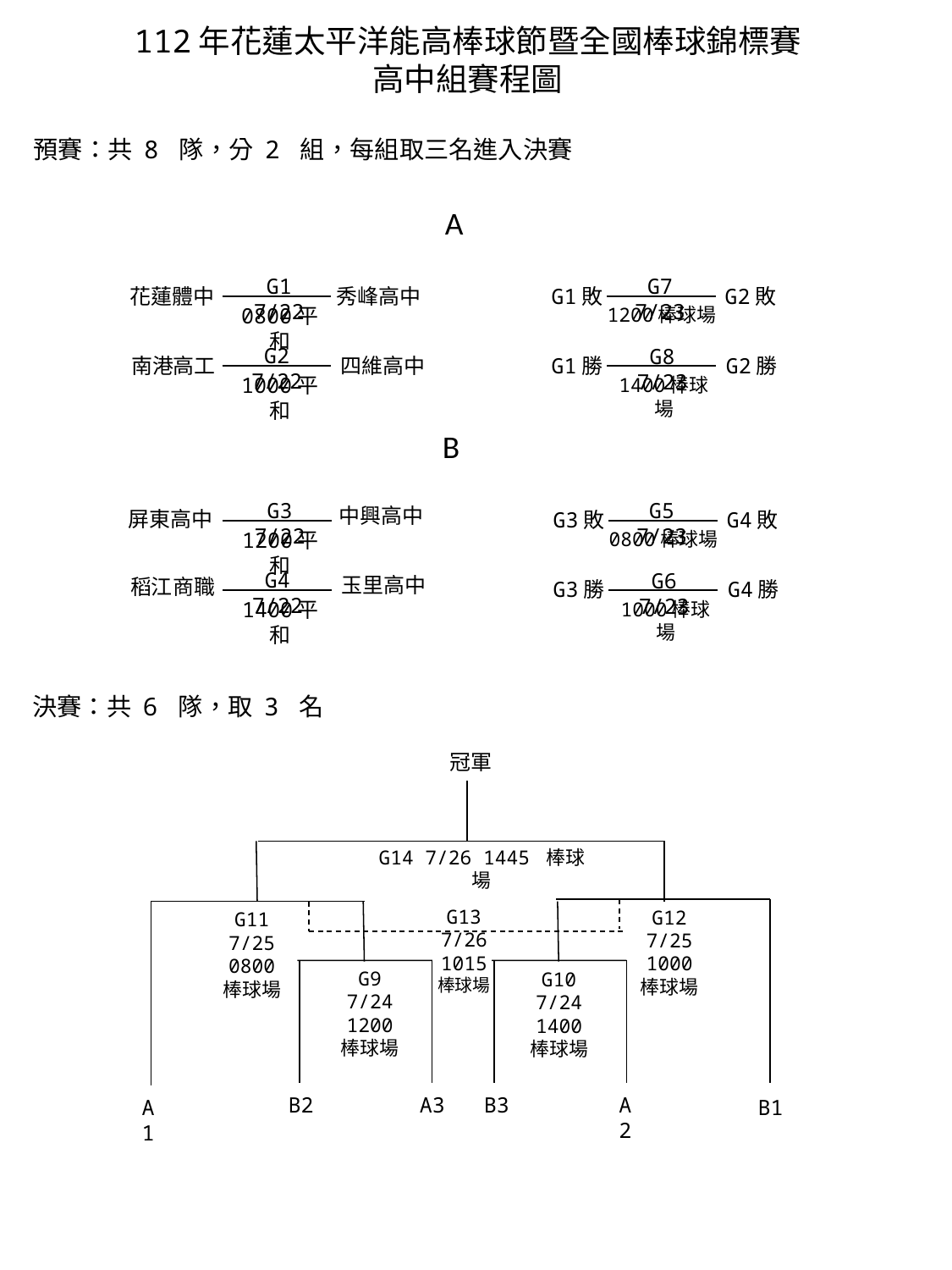

112年花蓮太平洋能高棒球節暨全國棒球錦標賽
高中組賽程圖
預賽：共 8 隊，分 2 組，每組取三名進入決賽
A
G7 7/23
G1 7/22
花蓮體中
秀峰高中
G1敗
G2敗
1200棒球場
0800平和
G2 7/22
G8 7/23
南港高工
四維高中
G1勝
G2勝
1000平和
1400棒球場
B
G5 7/23
G3 7/22
中興高中
屏東高中
G3敗
G4敗
0800棒球場
1200平和
G4 7/22
G6 7/23
玉里高中
稻江商職
G3勝
G4勝
1400平和
1000棒球場
決賽：共 6 隊，取 3 名
冠軍
G14 7/26 1445 棒球場
G13
7/26
1015
棒球場
G12
7/25
1000
棒球場
G11
7/25
0800
棒球場
G9
7/24
1200
棒球場

G10
7/24
1400
棒球場
A2
B3
A3
B2
A1
B1